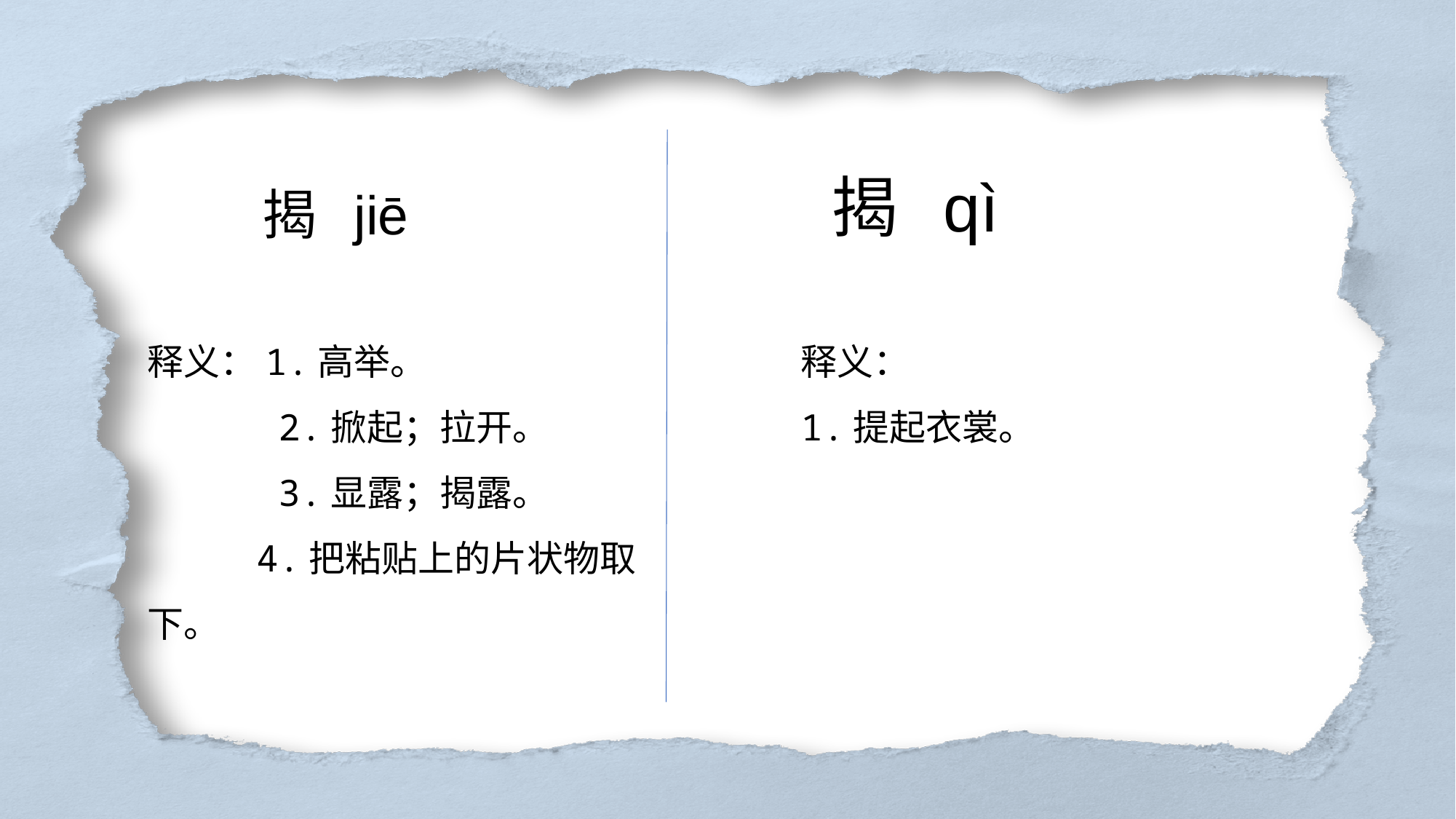

揭  qì

揭  jiē
释义：1.高举。
      2.掀起；拉开。
      3.显露；揭露。
     4.把粘贴上的片状物取下。
释义：
1.提起衣裳。